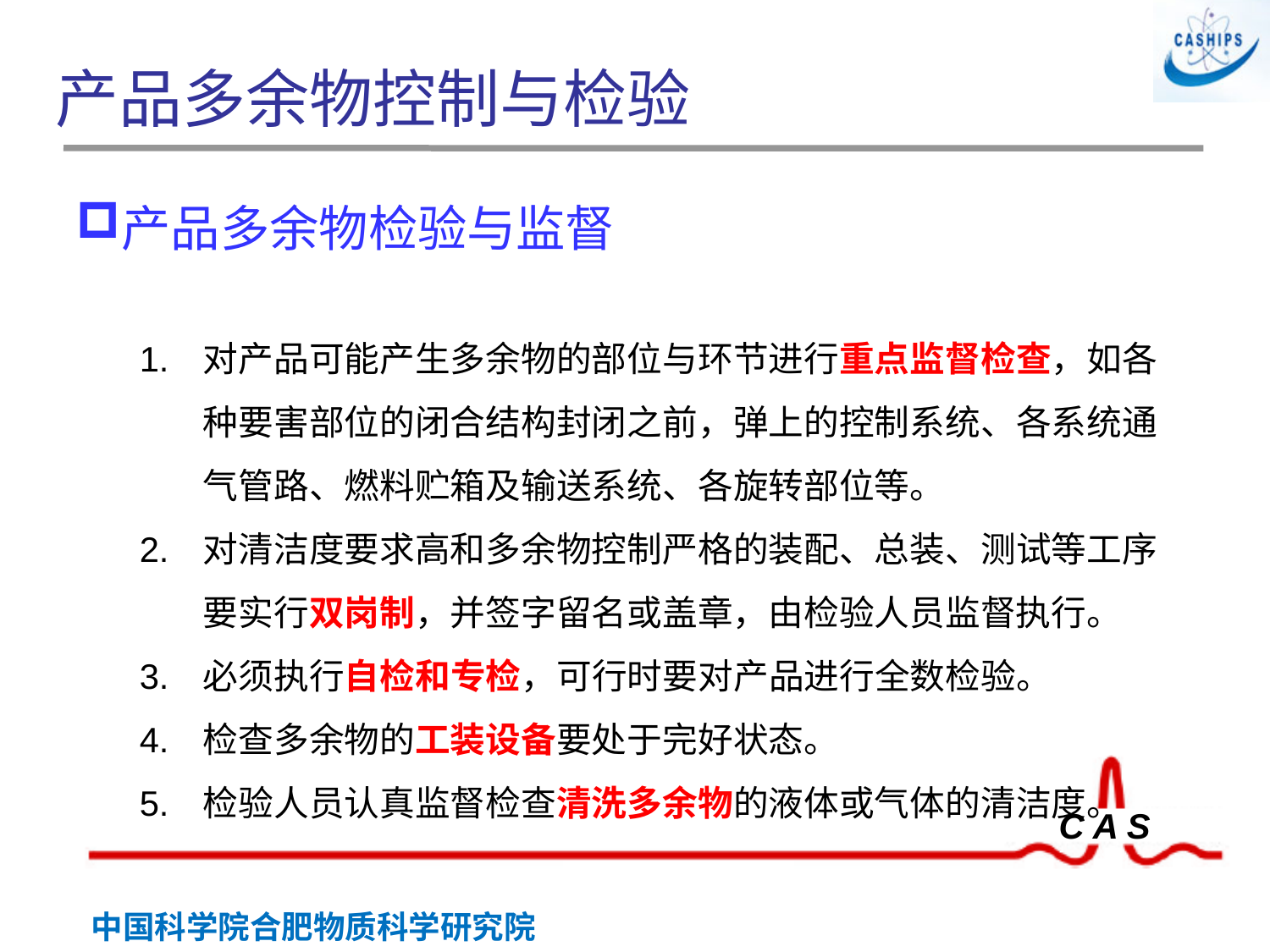

# 产品多余物控制与检验
产品多余物检验与监督

对产品可能产生多余物的部位与环节进行重点监督检查，如各种要害部位的闭合结构封闭之前，弹上的控制系统、各系统通气管路、燃料贮箱及输送系统、各旋转部位等。
对清洁度要求高和多余物控制严格的装配、总装、测试等工序要实行双岗制，并签字留名或盖章，由检验人员监督执行。
必须执行自检和专检，可行时要对产品进行全数检验。
检查多余物的工装设备要处于完好状态。
检验人员认真监督检查清洗多余物的液体或气体的清洁度。
  胶印章
钢印章
封印章